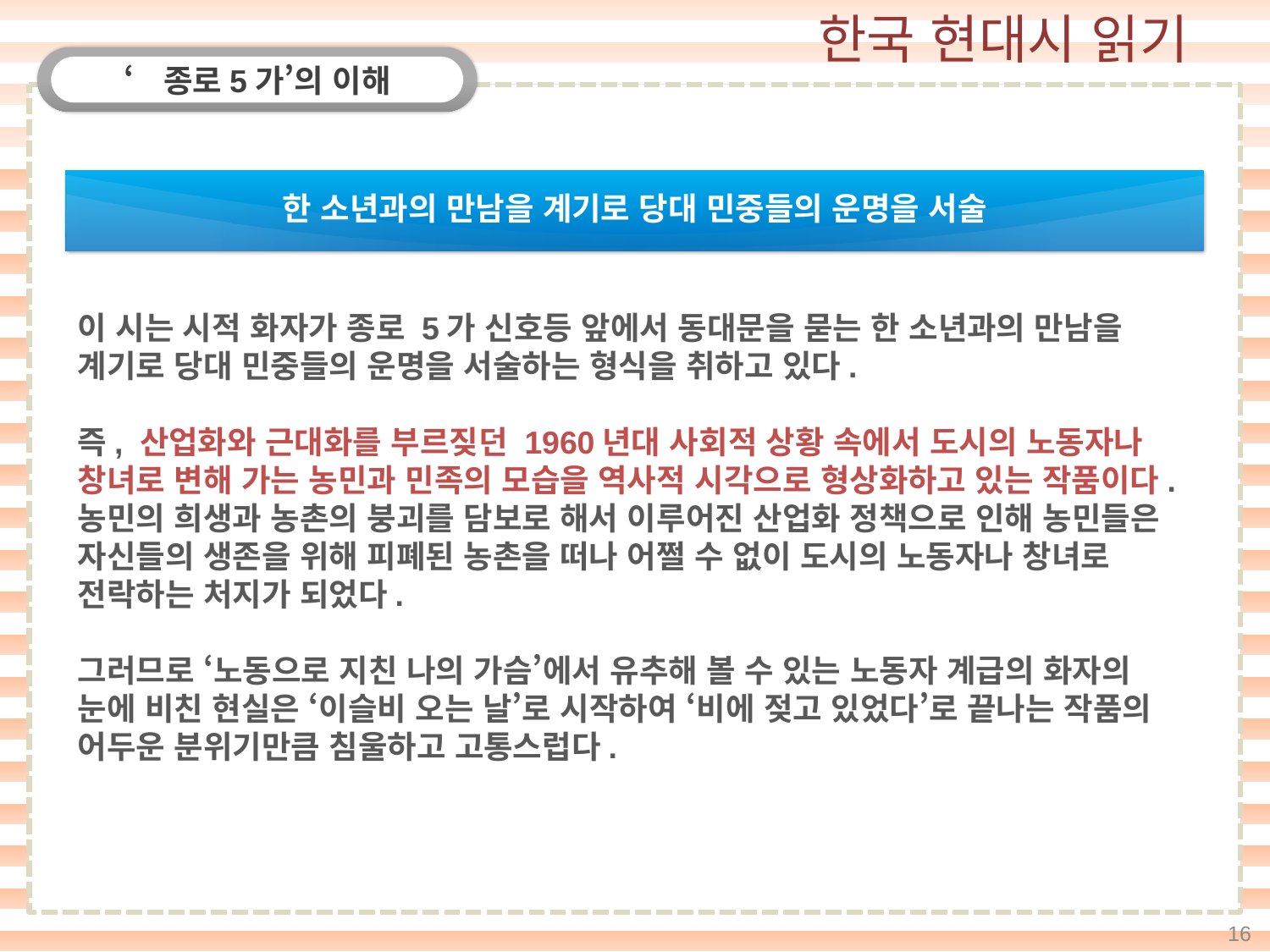

‘종로5가’의 이해

한 소년과의 만남을 계기로 당대 민중들의 운명을 서술
이 시는 시적 화자가 종로 5가 신호등 앞에서 동대문을 묻는 한 소년과의 만남을 계기로 당대 민중들의 운명을 서술하는 형식을 취하고 있다.

즉, 산업화와 근대화를 부르짖던 1960년대 사회적 상황 속에서 도시의 노동자나 창녀로 변해 가는 농민과 민족의 모습을 역사적 시각으로 형상화하고 있는 작품이다. 농민의 희생과 농촌의 붕괴를 담보로 해서 이루어진 산업화 정책으로 인해 농민들은 자신들의 생존을 위해 피폐된 농촌을 떠나 어쩔 수 없이 도시의 노동자나 창녀로 전락하는 처지가 되었다.

그러므로 ‘노동으로 지친 나의 가슴’에서 유추해 볼 수 있는 노동자 계급의 화자의 눈에 비친 현실은 ‘이슬비 오는 날’로 시작하여 ‘비에 젖고 있었다’로 끝나는 작품의 어두운 분위기만큼 침울하고 고통스럽다.
16